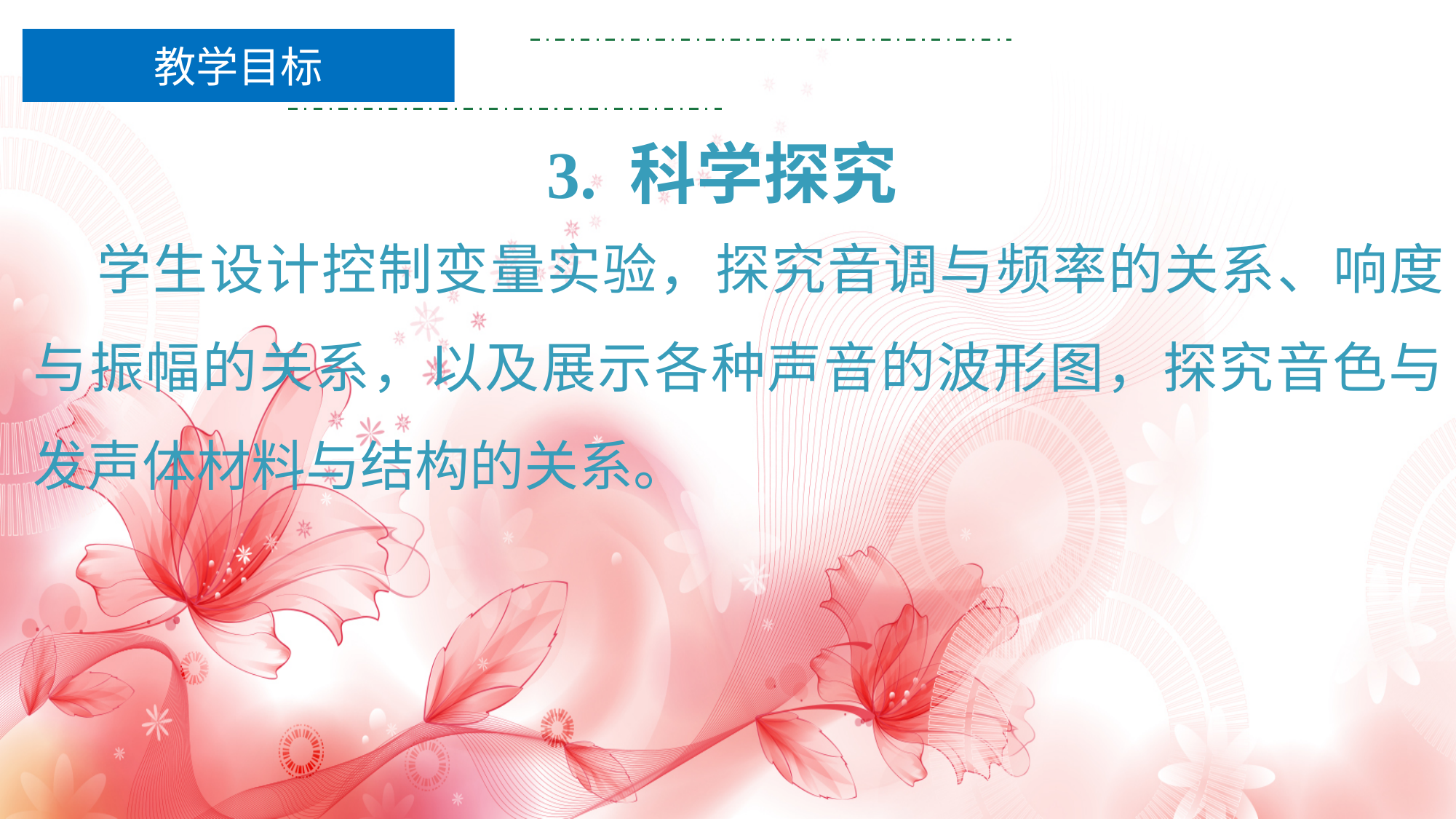

教学目标
3. 科学探究
         学生设计控制变量实验，探究音调与频率的关系、响度与振幅的关系，以及展示各种声音的波形图，探究音色与发声体材料与结构的关系。